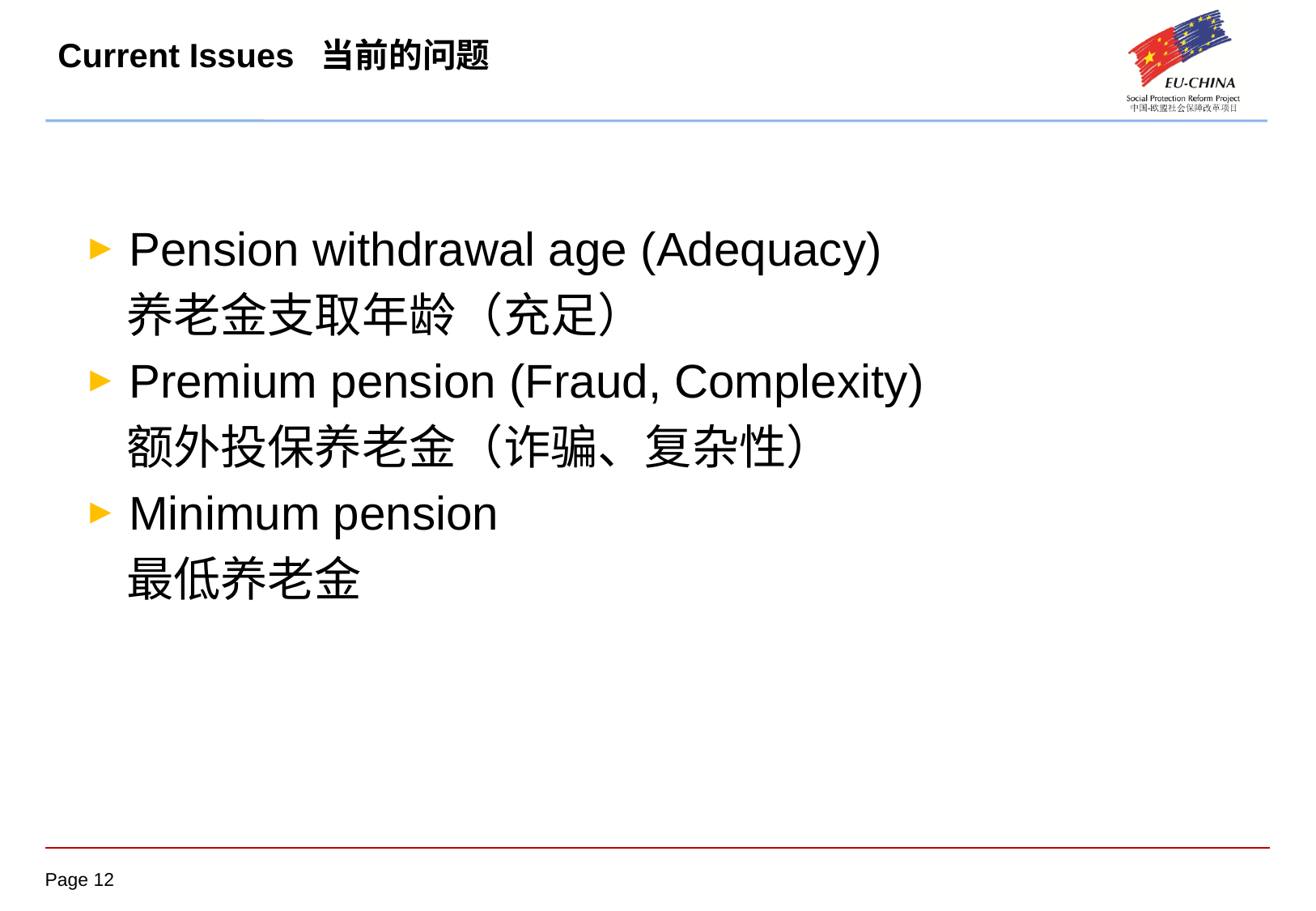

# Current Issues  当前的问题
Pension withdrawal age (Adequacy)
   养老金支取年龄（充足）
Premium pension (Fraud, Complexity)
   额外投保养老金（诈骗、复杂性）
Minimum pension
   最低养老金